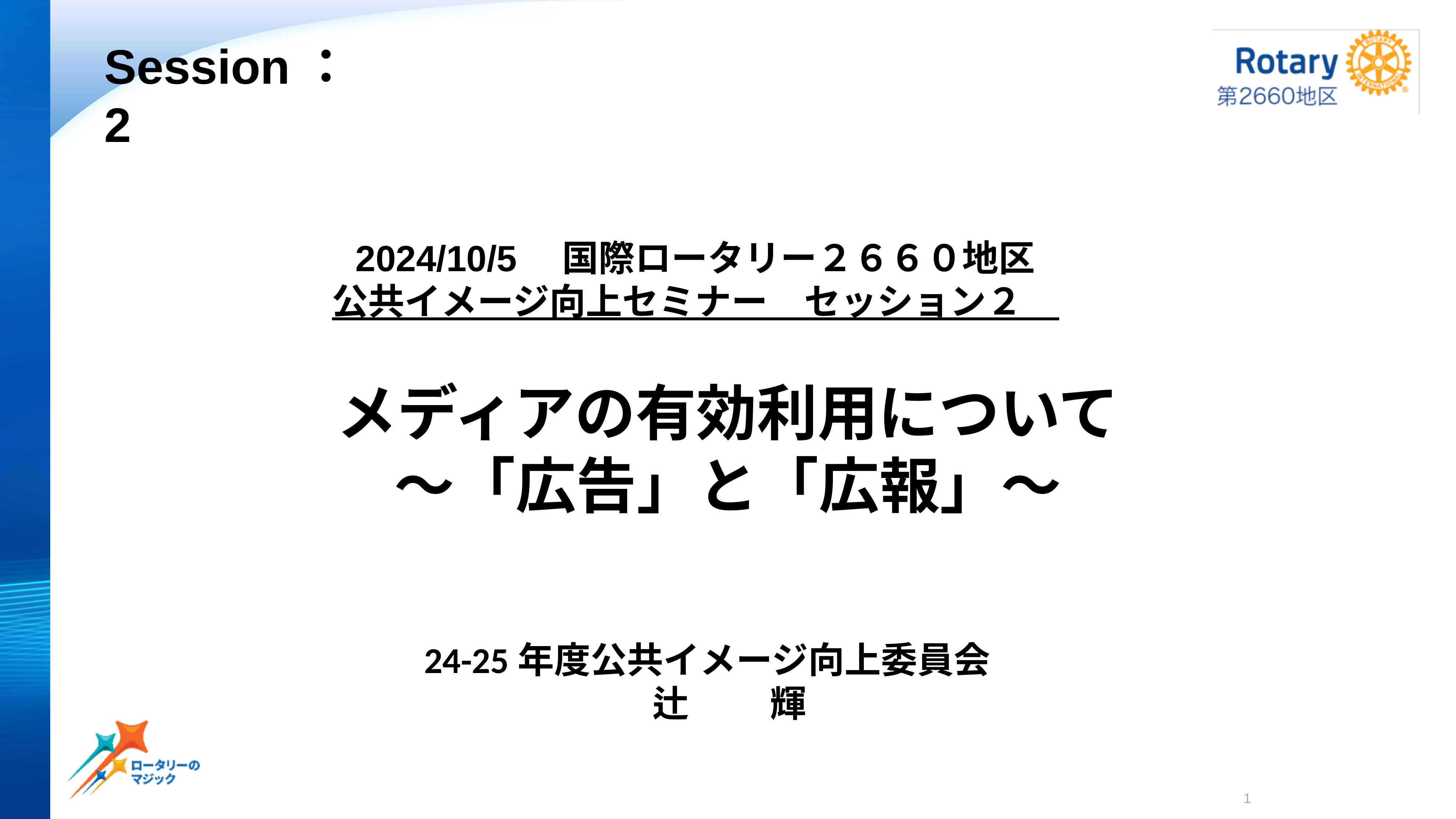

Session：2
2024/10/5　国際ロータリー２６６０地区
公共イメージ向上セミナー　セッション２
メディアの有効利用について
～「広告」と「広報」～
24-25年度公共イメージ向上委員会
　辻 　　輝
1